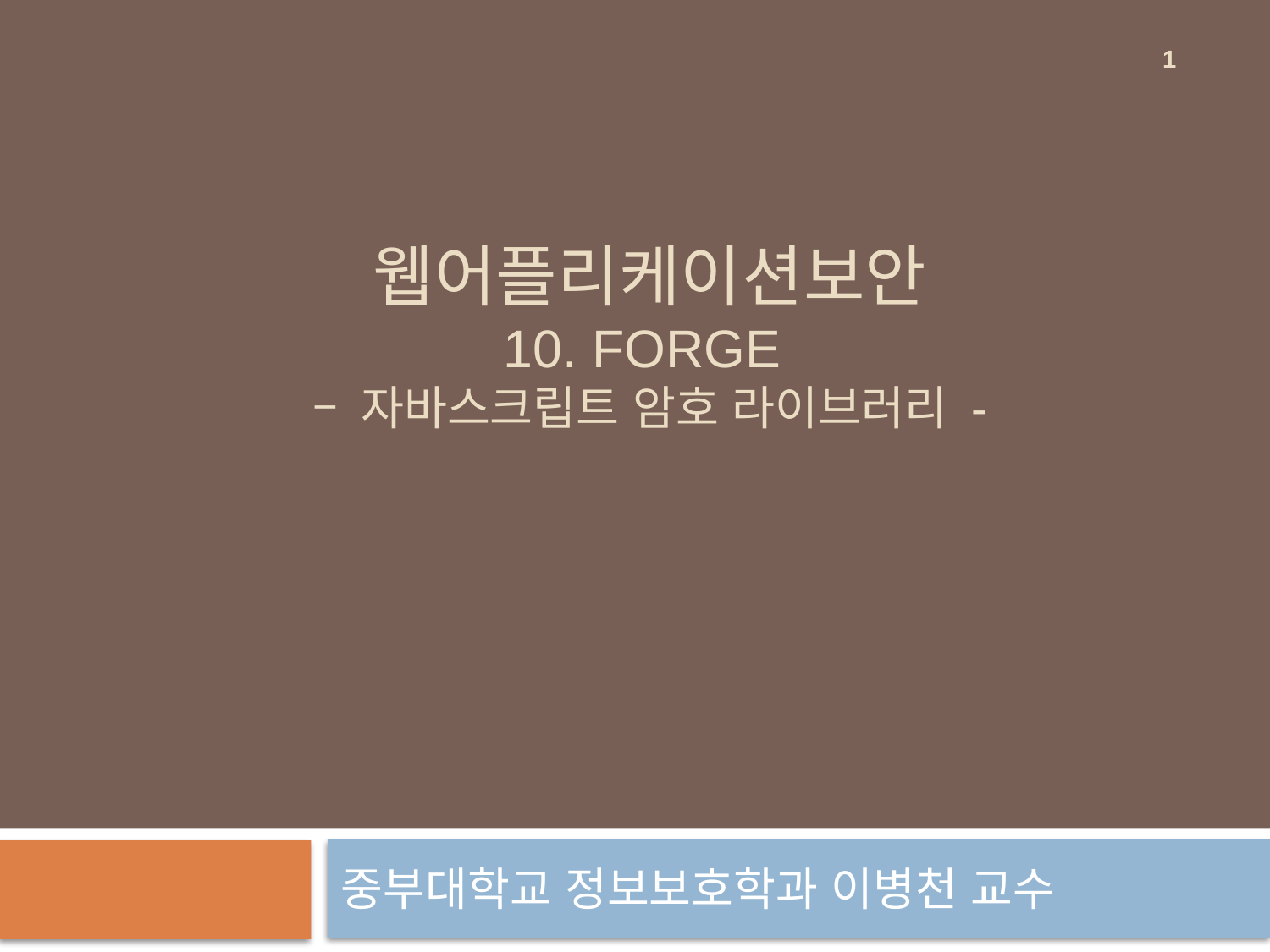

1
웹어플리케이션보안
10. forge
– 자바스크립트 암호 라이브러리 -
중부대학교 정보보호학과 이병천 교수